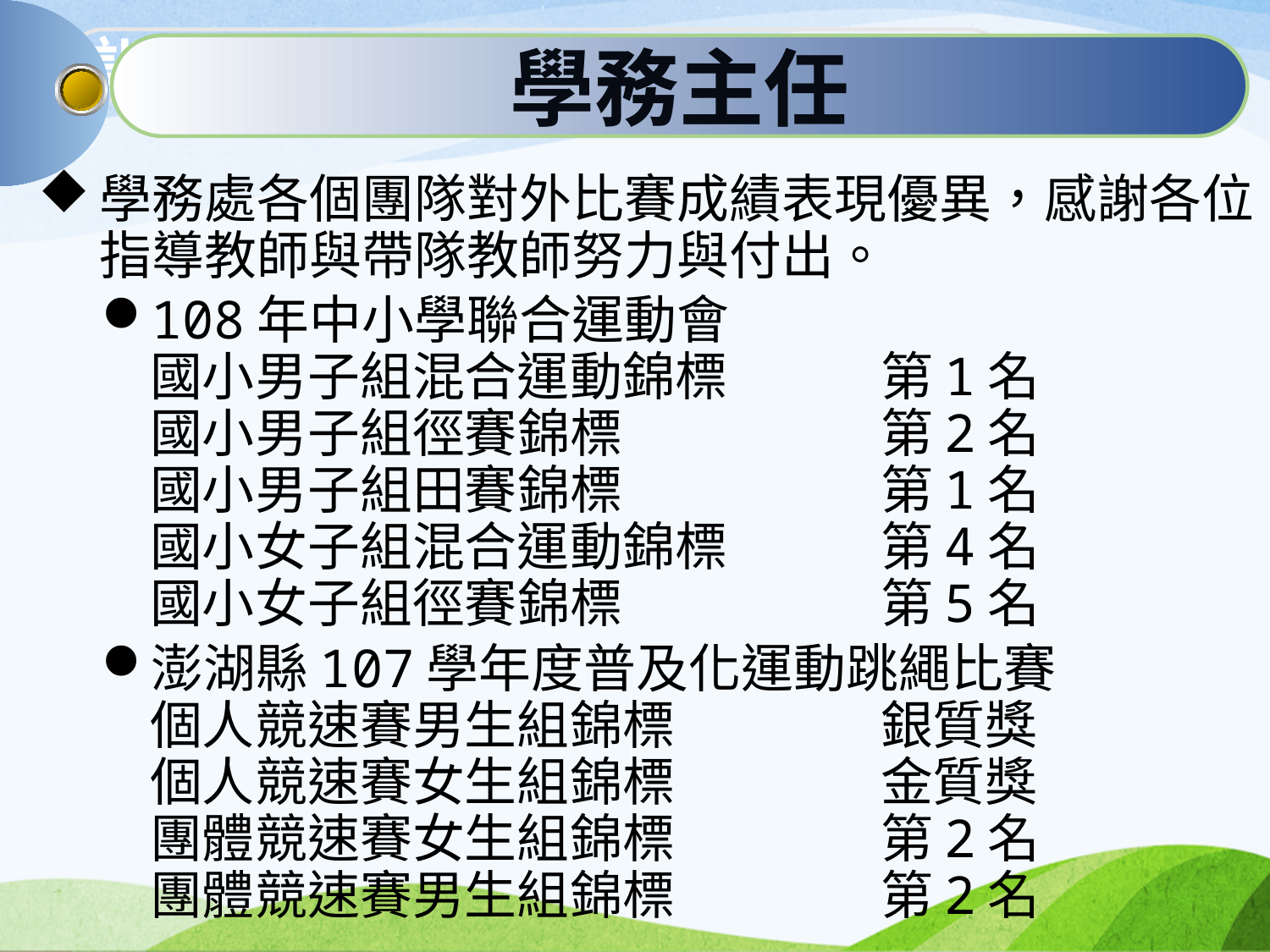

訓育組
學務主任

學務處各個團隊對外比賽成績表現優異，感謝各位指導教師與帶隊教師努力與付出。
108年中小學聯合運動會
國小男子組混合運動錦標	第1名
國小男子組徑賽錦標	第2名
國小男子組田賽錦標	第1名
國小女子組混合運動錦標	第4名
國小女子組徑賽錦標	第5名
澎湖縣107學年度普及化運動跳繩比賽
個人競速賽男生組錦標	銀質獎
個人競速賽女生組錦標	金質獎
團體競速賽女生組錦標	第2名
團體競速賽男生組錦標	第2名